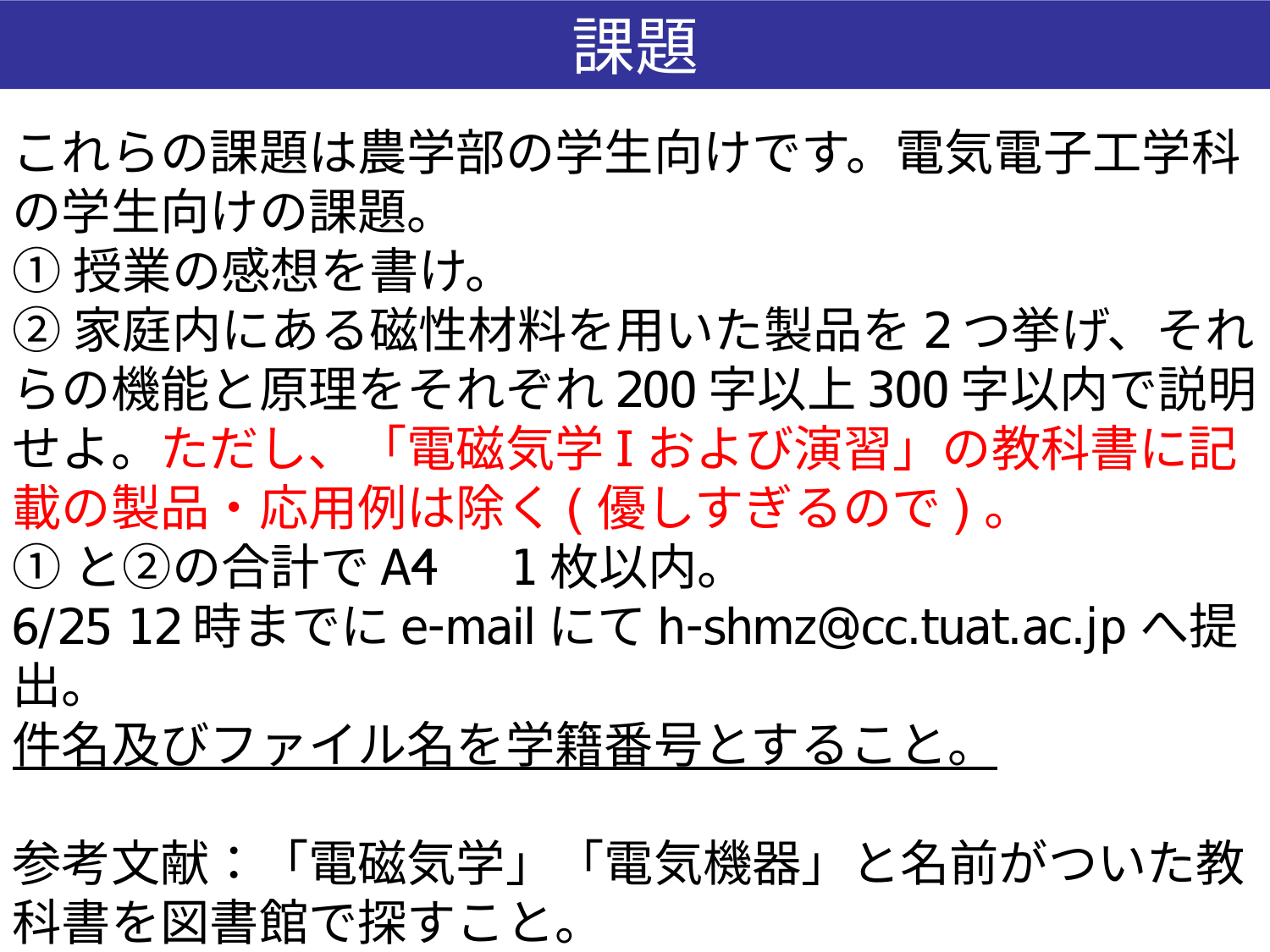

課題
これらの課題は農学部の学生向けです。電気電子工学科の学生向けの課題。
①授業の感想を書け。
②家庭内にある磁性材料を用いた製品を2つ挙げ、それらの機能と原理をそれぞれ200字以上300字以内で説明せよ。ただし、「電磁気学Iおよび演習」の教科書に記載の製品・応用例は除く(優しすぎるので)。
①と②の合計でA4　1枚以内。
6/25 12時までにe-mailにてh-shmz@cc.tuat.ac.jpへ提出。
件名及びファイル名を学籍番号とすること。

参考文献：「電磁気学」「電気機器」と名前がついた教科書を図書館で探すこと。
小テスト：
①授業の感想を書け。
②フレミング左手の法則により、磁界中のループ電流に加わる力の向きを説明せよ。
①と②の合計でA4　1枚以内。

最終レポート課題：
家庭内にある磁性材料を用いた製品を3つ挙げ、それらの機能と原理をそれぞれ200字以上300字以内で説明せよ。

参考文献：「電磁気学」「電気機器」と名前がついた教科書を図書館で探してください。
33